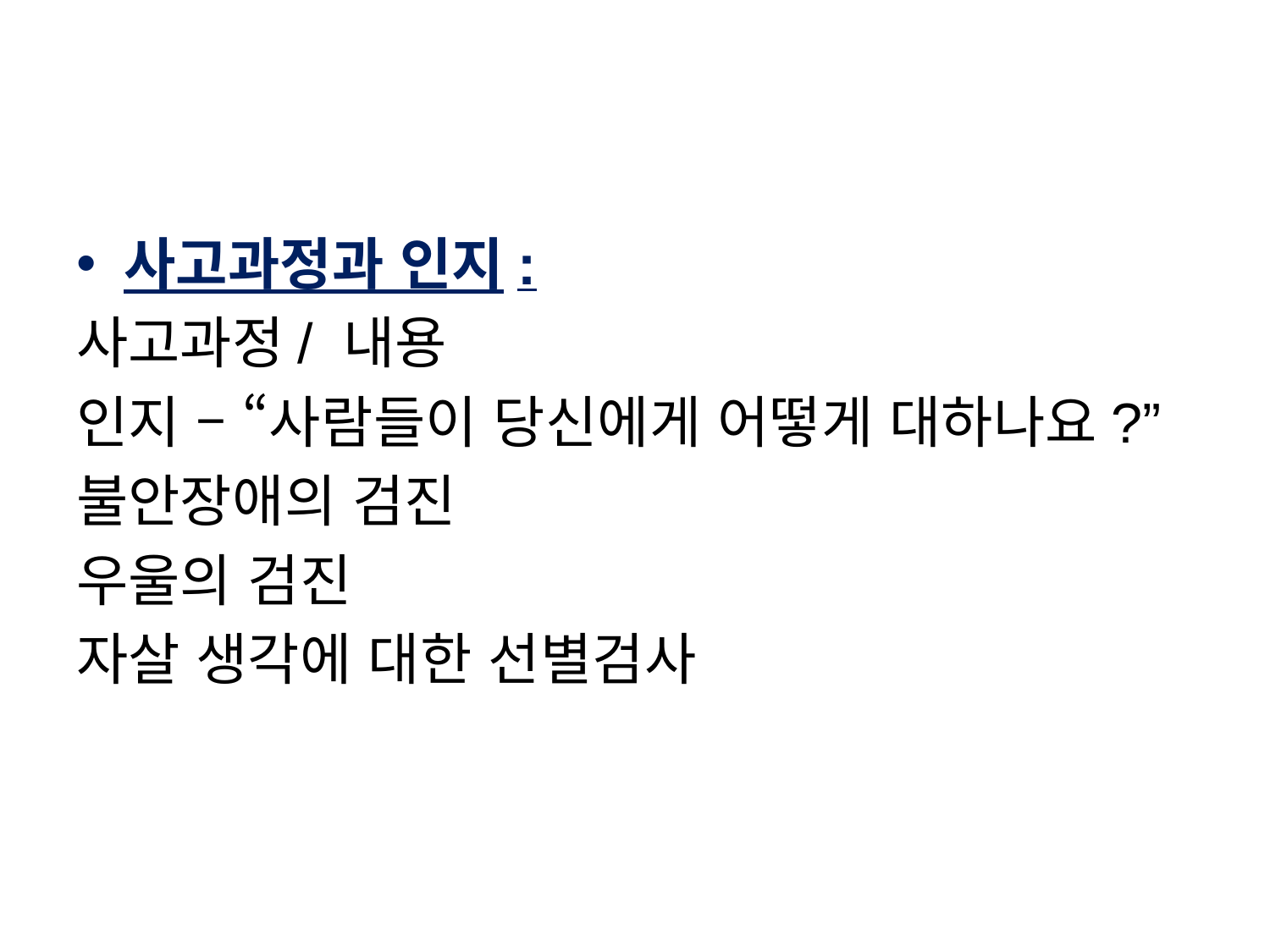

#
사고과정과 인지:
사고과정/ 내용
인지 – “사람들이 당신에게 어떻게 대하나요?”
불안장애의 검진
우울의 검진
자살 생각에 대한 선별검사